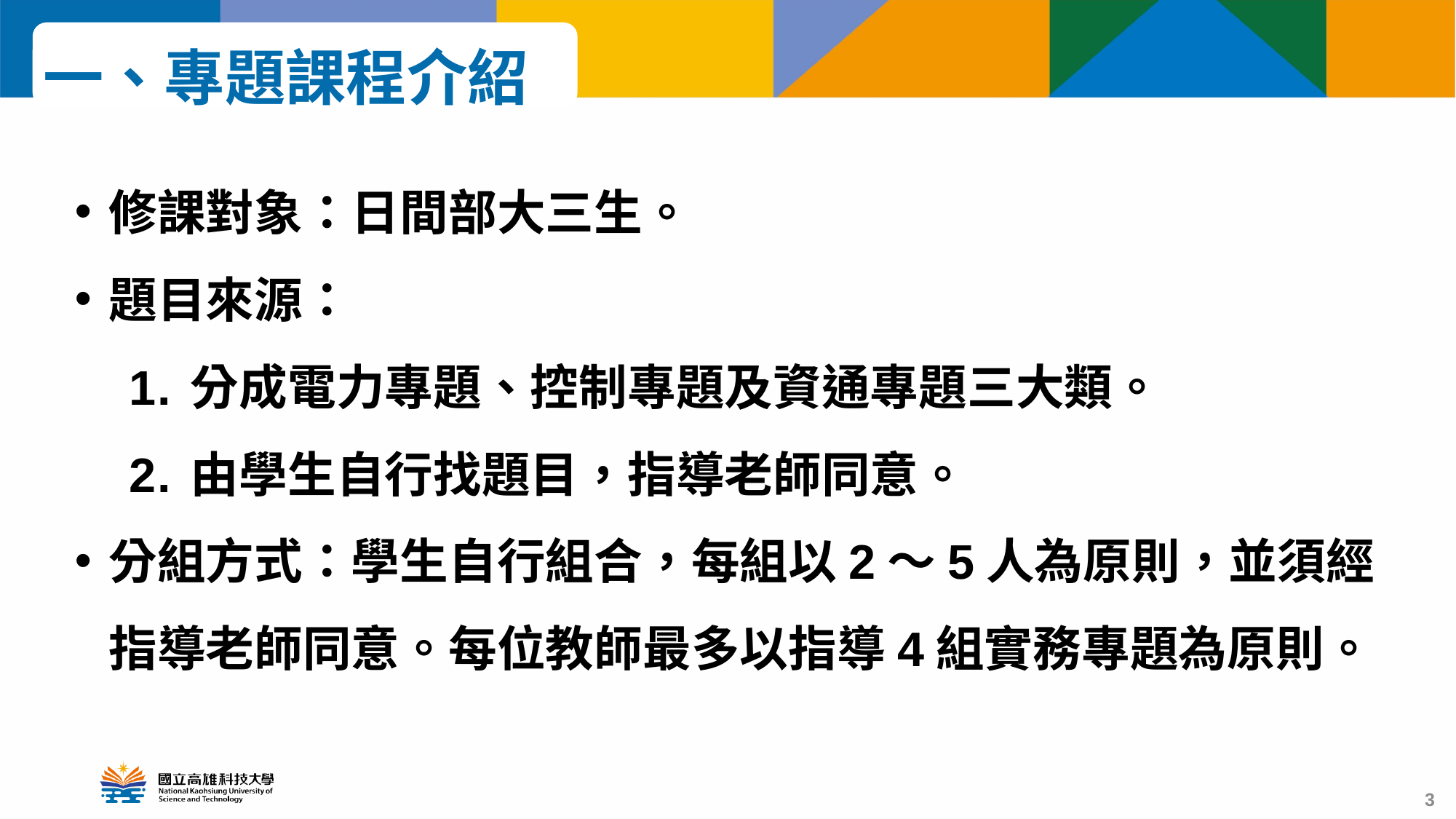

一、專題課程介紹

修課對象：日間部大三生。
題目來源：
分成電力專題、控制專題及資通專題三大類。
由學生自行找題目，指導老師同意。
分組方式：學生自行組合，每組以2～5人為原則，並須經指導老師同意。每位教師最多以指導4組實務專題為原則。
3